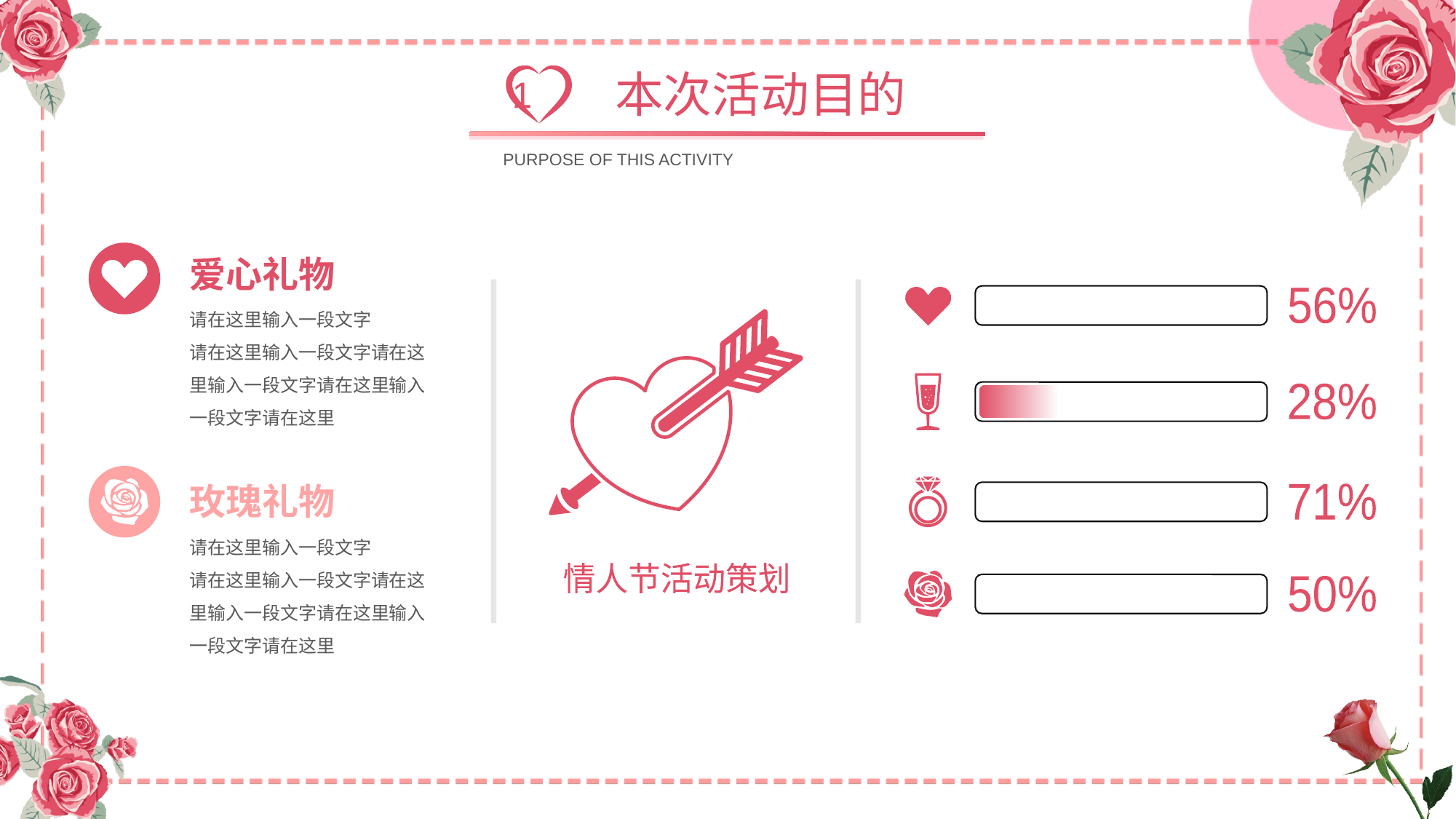

本次活动目的
1
PURPOSE OF THIS ACTIVITY

爱心礼物
请在这里输入一段文字
请在这里输入一段文字请在这里输入一段文字请在这里输入一段文字请在这里

56%

28%

玫瑰礼物
请在这里输入一段文字
请在这里输入一段文字请在这里输入一段文字请在这里输入一段文字请在这里

71%
情人节活动策划

50%